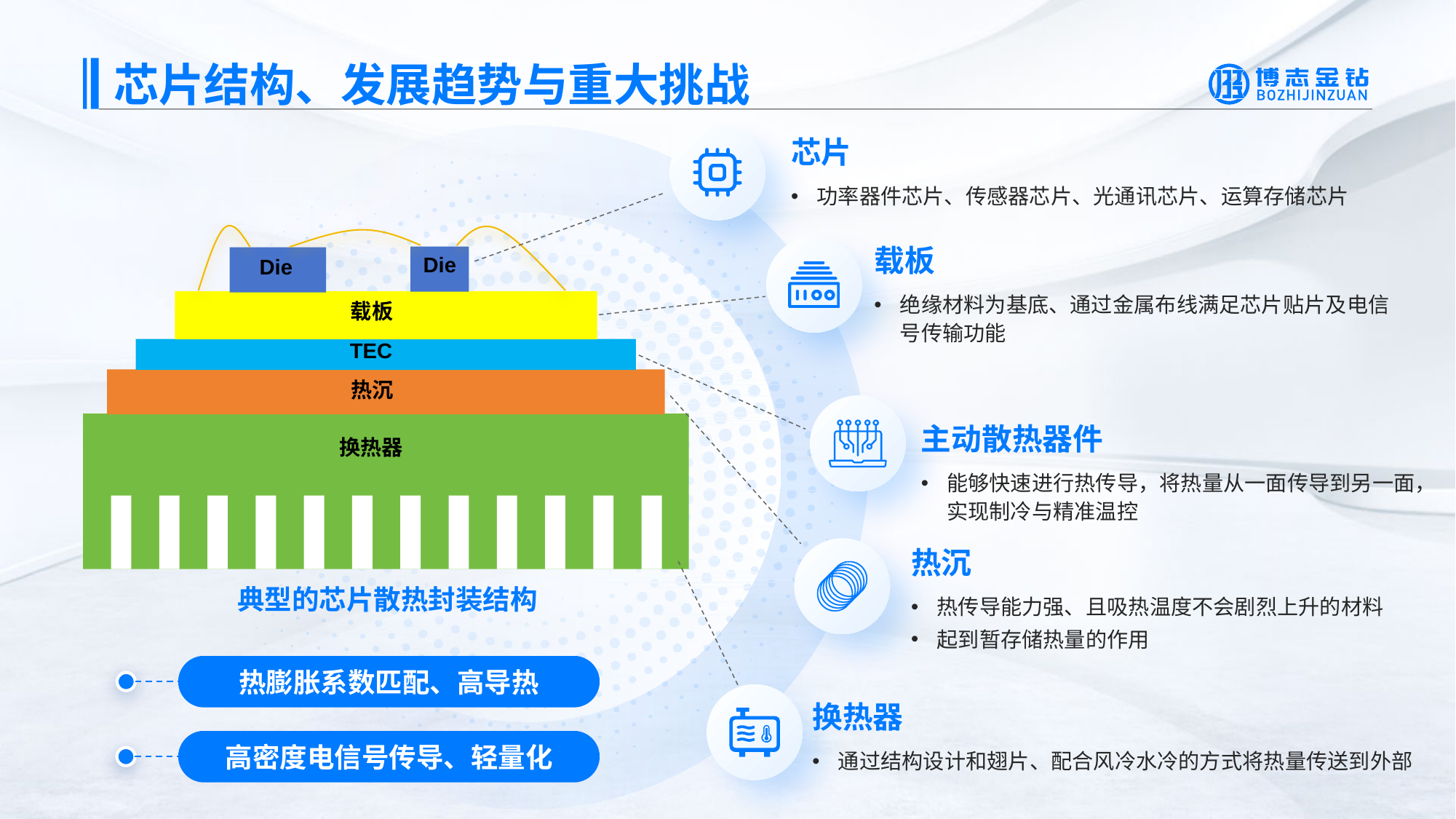

芯片结构、发展趋势与重大挑战

芯片
功率器件芯片、传感器芯片、光通讯芯片、运算存储芯片

Die

Die

载板
TEC

热沉

换热器
载板
绝缘材料为基底、通过金属布线满足芯片贴片及电信号传输功能

主动散热器件
能够快速进行热传导，将热量从一面传导到另一面，实现制冷与精准温控

热沉
热传导能力强、且吸热温度不会剧烈上升的材料
起到暂存储热量的作用

典型的芯片散热封装结构
热膨胀系数匹配、高导热

换热器
通过结构设计和翅片、配合风冷水冷的方式将热量传送到外部

高密度电信号传导、轻量化